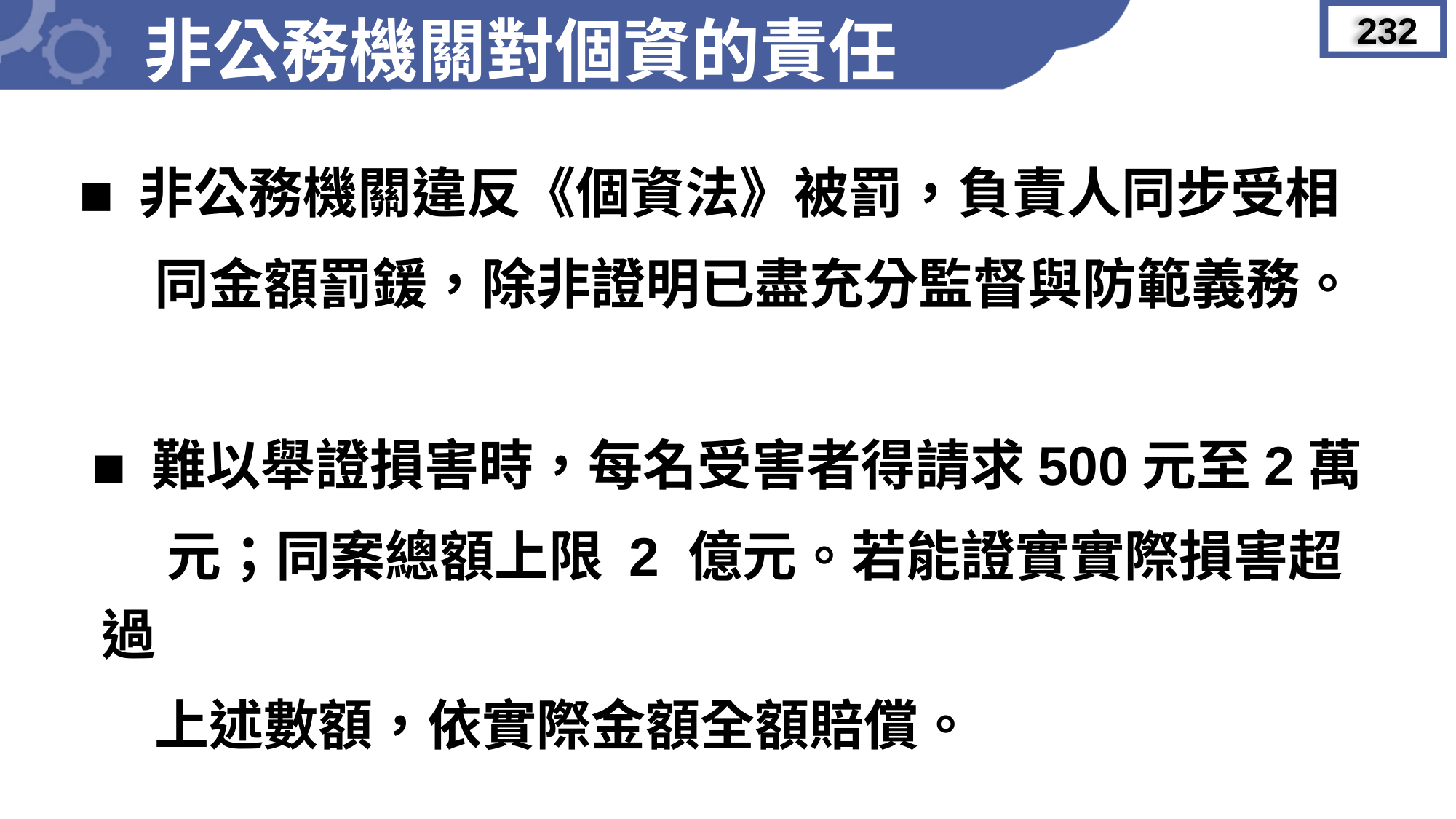

非公務機關對個資的責任
232
◼︎ 非公務機關違反《個資法》被罰，負責人同步受相
     同金額罰鍰，除非證明已盡充分監督與防範義務。

 ◼︎ 難以舉證損害時，每名受害者得請求500元至2萬
      元；同案總額上限 2 億元。若能證實實際損害超過
     上述數額，依實際金額全額賠償。